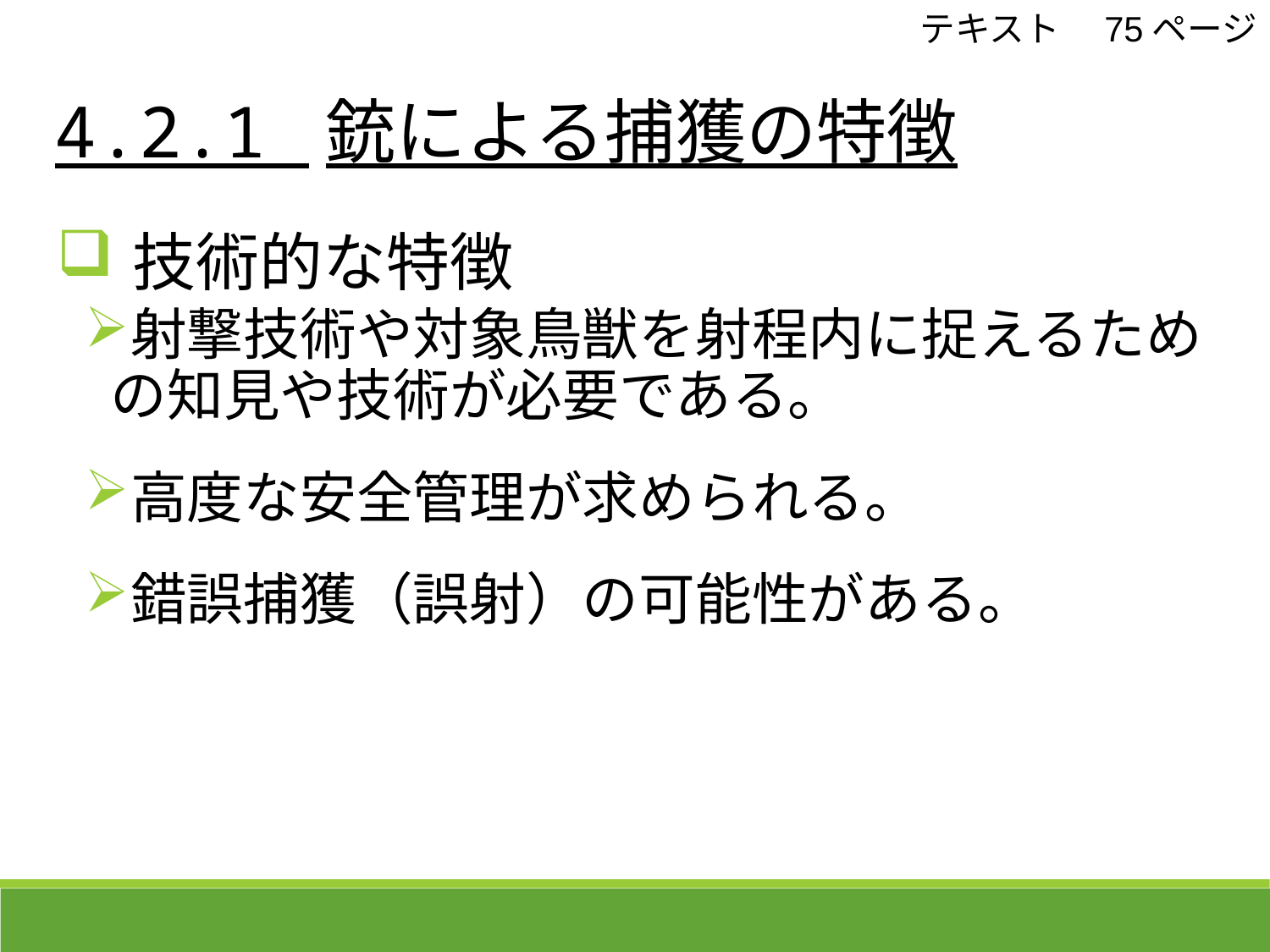

4.2.1 銃による捕獲の特徴
テキスト　75ページ
技術的な特徴
射撃技術や対象鳥獣を射程内に捉えるための知見や技術が必要である。

高度な安全管理が求められる。

錯誤捕獲（誤射）の可能性がある。